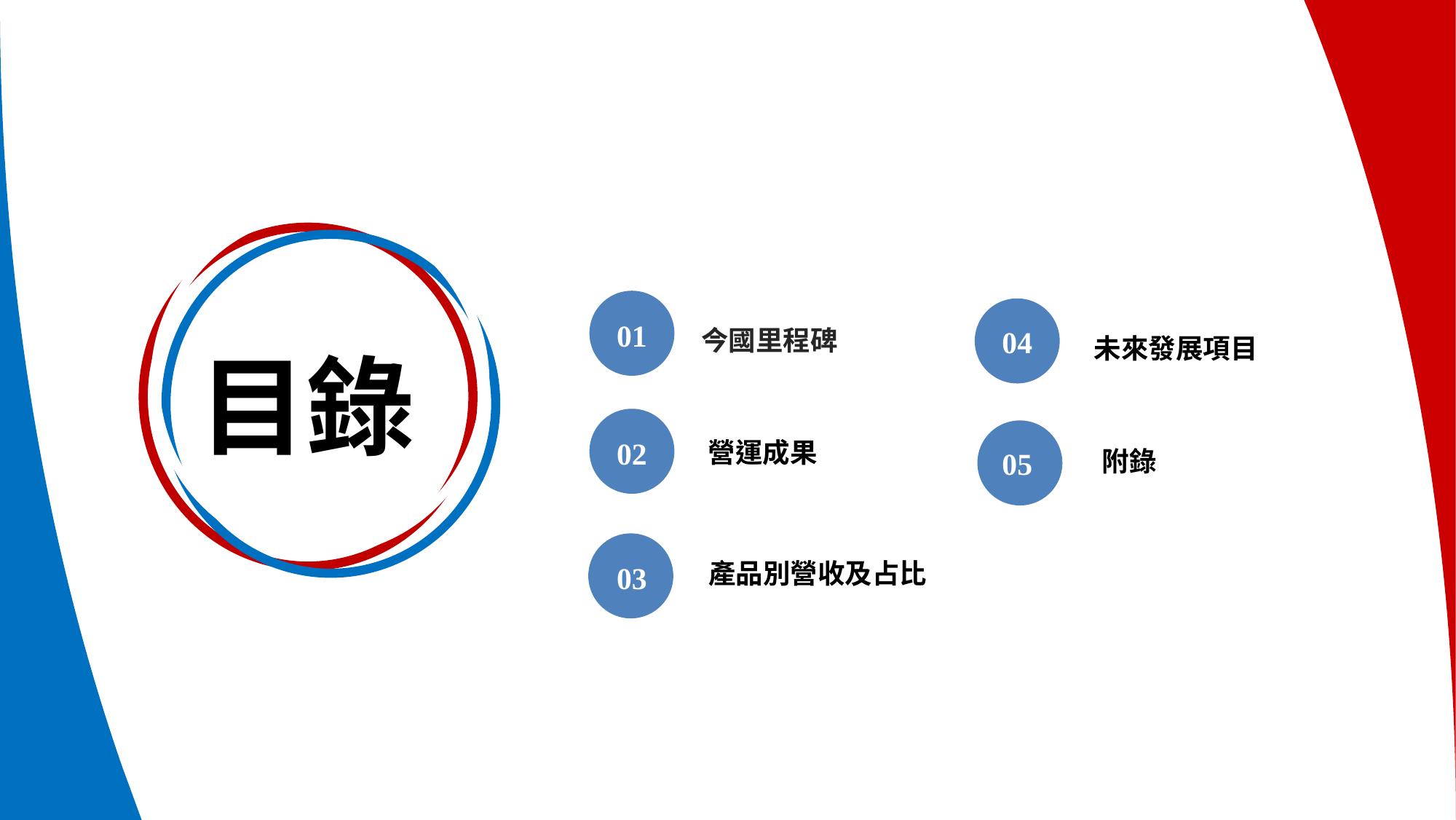

06

今國里程碑
未來發展項目
01
04

營運成果

附錄
02
05

產品別營收及占比
03

10